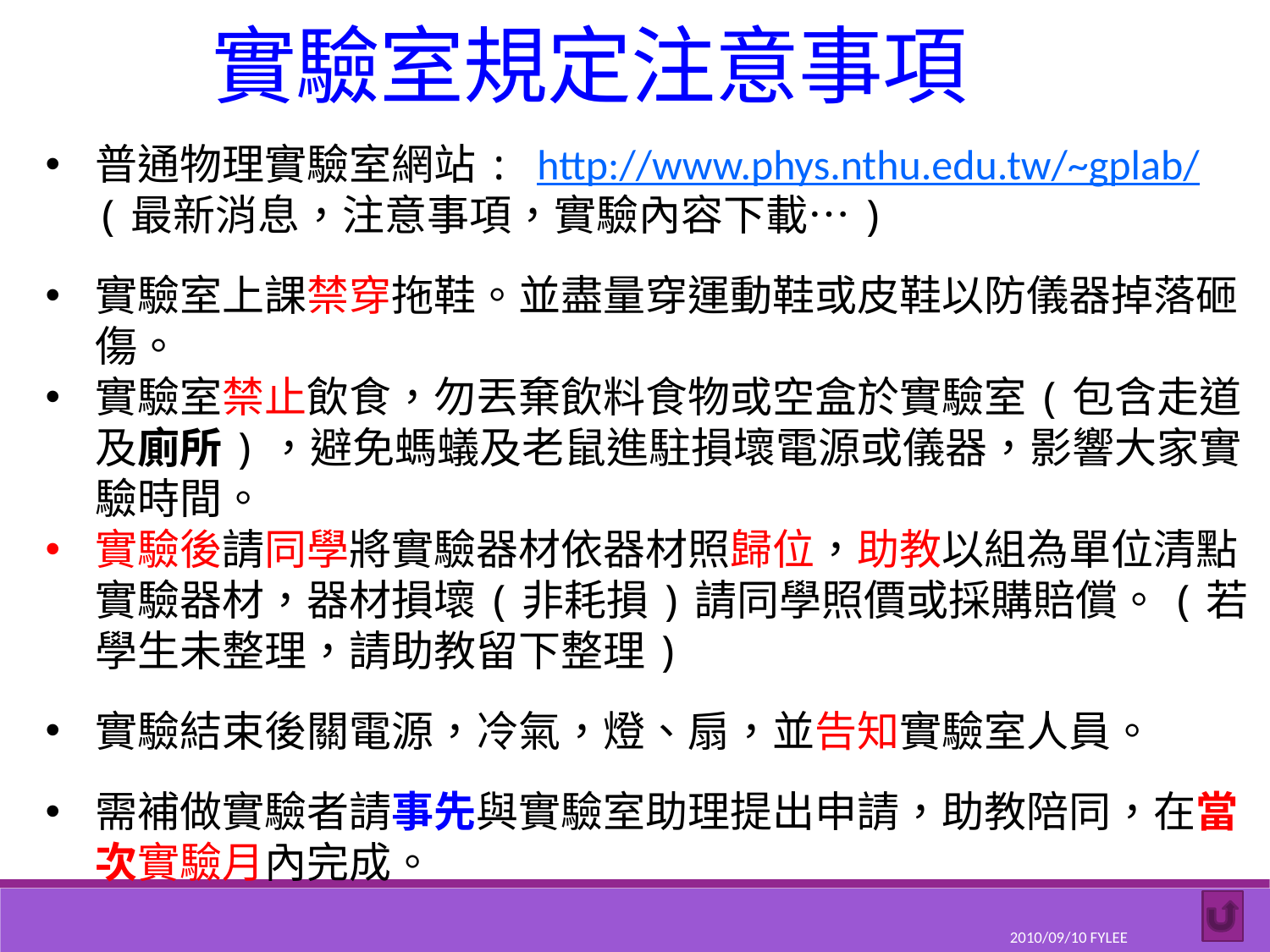

實驗室規定注意事項
普通物理實驗室網站: http://www.phys.nthu.edu.tw/~gplab/
	(最新消息，注意事項，實驗內容下載…)

實驗室上課禁穿拖鞋。並盡量穿運動鞋或皮鞋以防儀器掉落砸傷。
實驗室禁止飲食，勿丟棄飲料食物或空盒於實驗室(包含走道及廁所)，避免螞蟻及老鼠進駐損壞電源或儀器，影響大家實驗時間。
實驗後請同學將實驗器材依器材照歸位，助教以組為單位清點實驗器材，器材損壞(非耗損)請同學照價或採購賠償。(若學生未整理，請助教留下整理)

實驗結束後關電源，冷氣，燈、扇，並告知實驗室人員。

需補做實驗者請事先與實驗室助理提出申請，助教陪同，在當次實驗月內完成。

2010/09/10 FYLEE